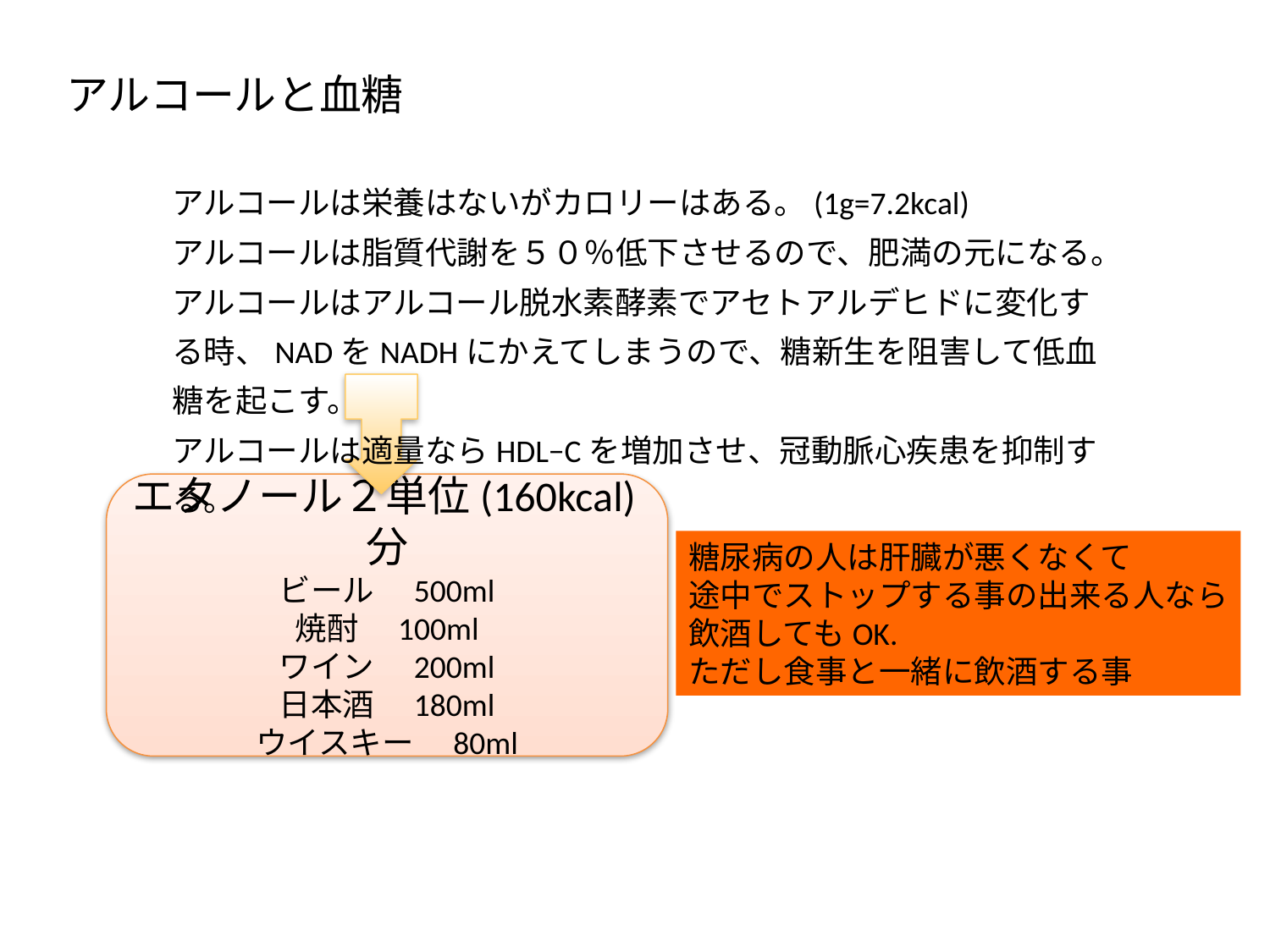

アルコールと血糖
アルコールは栄養はないがカロリーはある。(1g=7.2kcal)
アルコールは脂質代謝を５０％低下させるので、肥満の元になる。
アルコールはアルコール脱水素酵素でアセトアルデヒドに変化する時、NADをNADHにかえてしまうので、糖新生を阻害して低血糖を起こす。
アルコールは適量ならHDL−Cを増加させ、冠動脈心疾患を抑制する。

エタノール２単位(160kcal)分
ビール　500ml
焼酎　100ml
ワイン　200ml
日本酒　180ml
ウイスキー　80ml
糖尿病の人は肝臓が悪くなくて
途中でストップする事の出来る人なら
飲酒してもOK.
ただし食事と一緒に飲酒する事